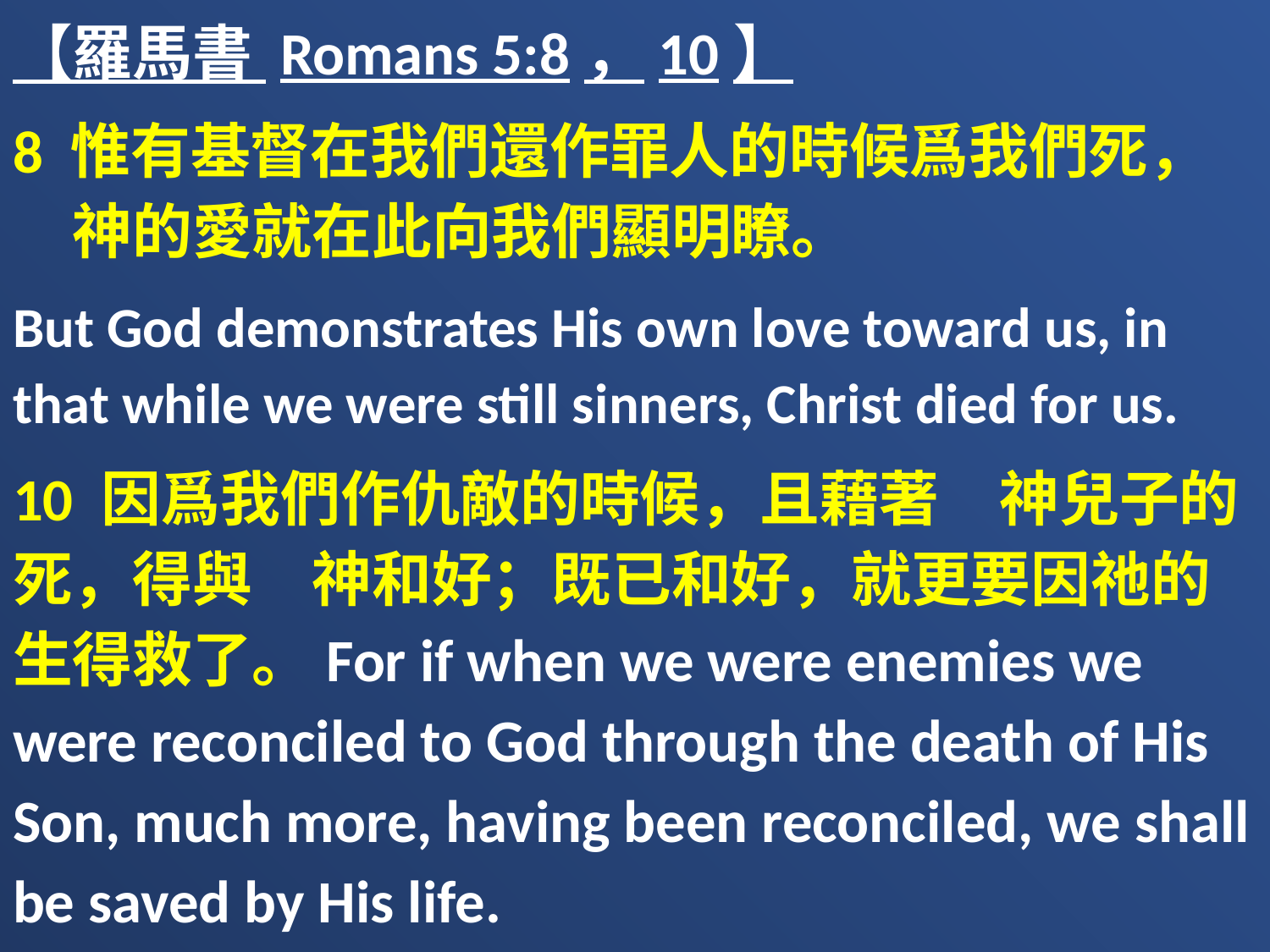

【羅馬書 Romans 5:8，10】
8 惟有基督在我們還作罪人的時候爲我們死，　神的愛就在此向我們顯明瞭。
But God demonstrates His own love toward us, in that while we were still sinners, Christ died for us.
10 因爲我們作仇敵的時候，且藉著　神兒子的死，得與　神和好；既已和好，就更要因祂的生得救了。For if when we were enemies we were reconciled to God through the death of His Son, much more, having been reconciled, we shall be saved by His life.